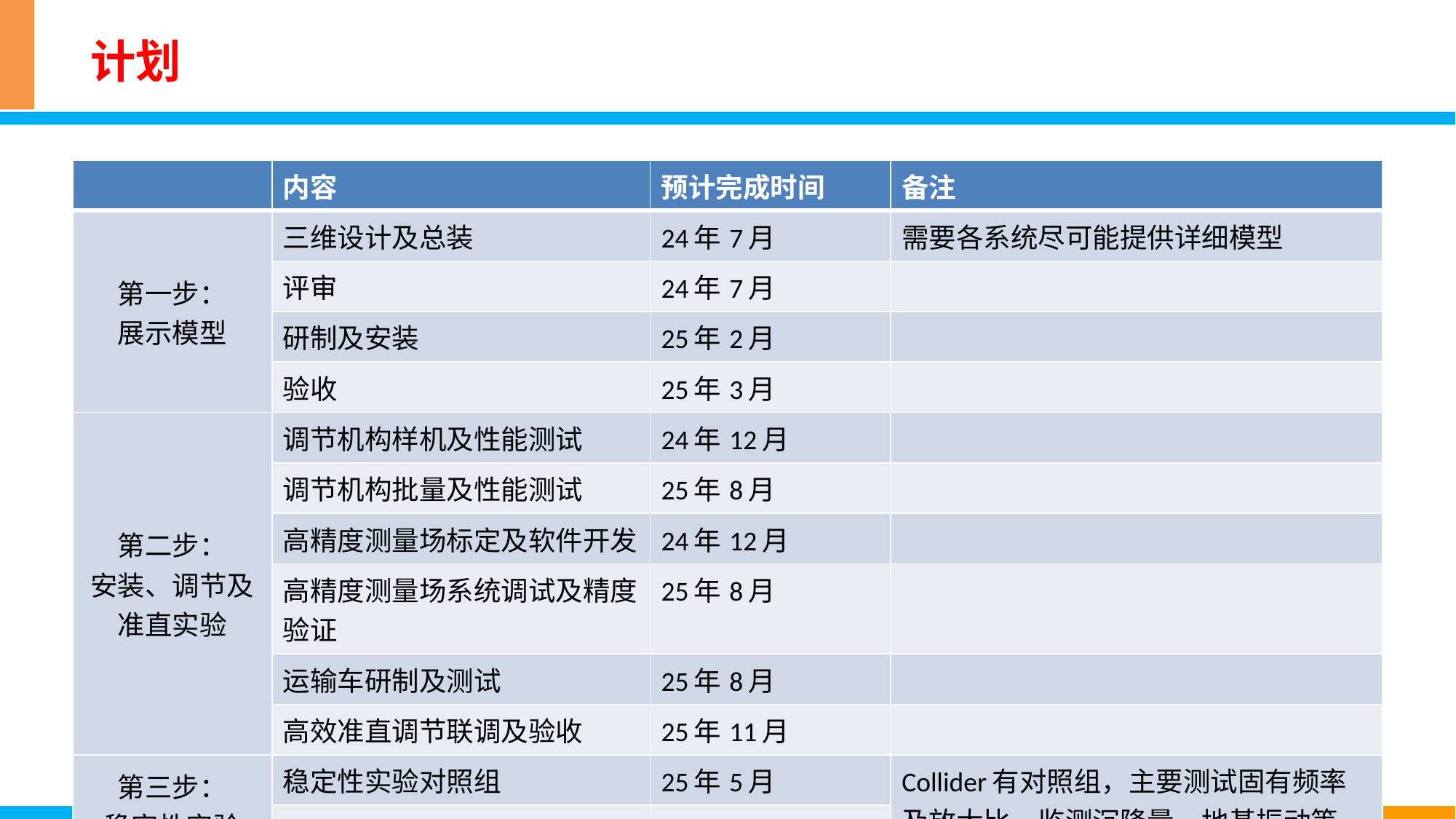

# 计划
|  | 内容 | 预计完成时间 | 备注 |
| --- | --- | --- | --- |
| 第一步： 展示模型 | 三维设计及总装 | 24年7月 | 需要各系统尽可能提供详细模型 |
|  | 评审 | 24年7月 |  |
|  | 研制及安装 | 25年2月 |  |
|  | 验收 | 25年3月 |  |
| 第二步： 安装、调节及准直实验 | 调节机构样机及性能测试 | 24年12月 |  |
|  | 调节机构批量及性能测试 | 25年8月 |  |
|  | 高精度测量场标定及软件开发 | 24年12月 |  |
|  | 高精度测量场系统调试及精度验证 | 25年8月 |  |
|  | 运输车研制及测试 | 25年8月 |  |
|  | 高效准直调节联调及验收 | 25年11月 |  |
| 第三步： 稳定性实验 | 稳定性实验对照组 | 25年5月 | Collider有对照组，主要测试固有频率及放大比，监测沉降量、地基振动等 |
|  | 稳定性实验不同位置测试 |  |  |
14